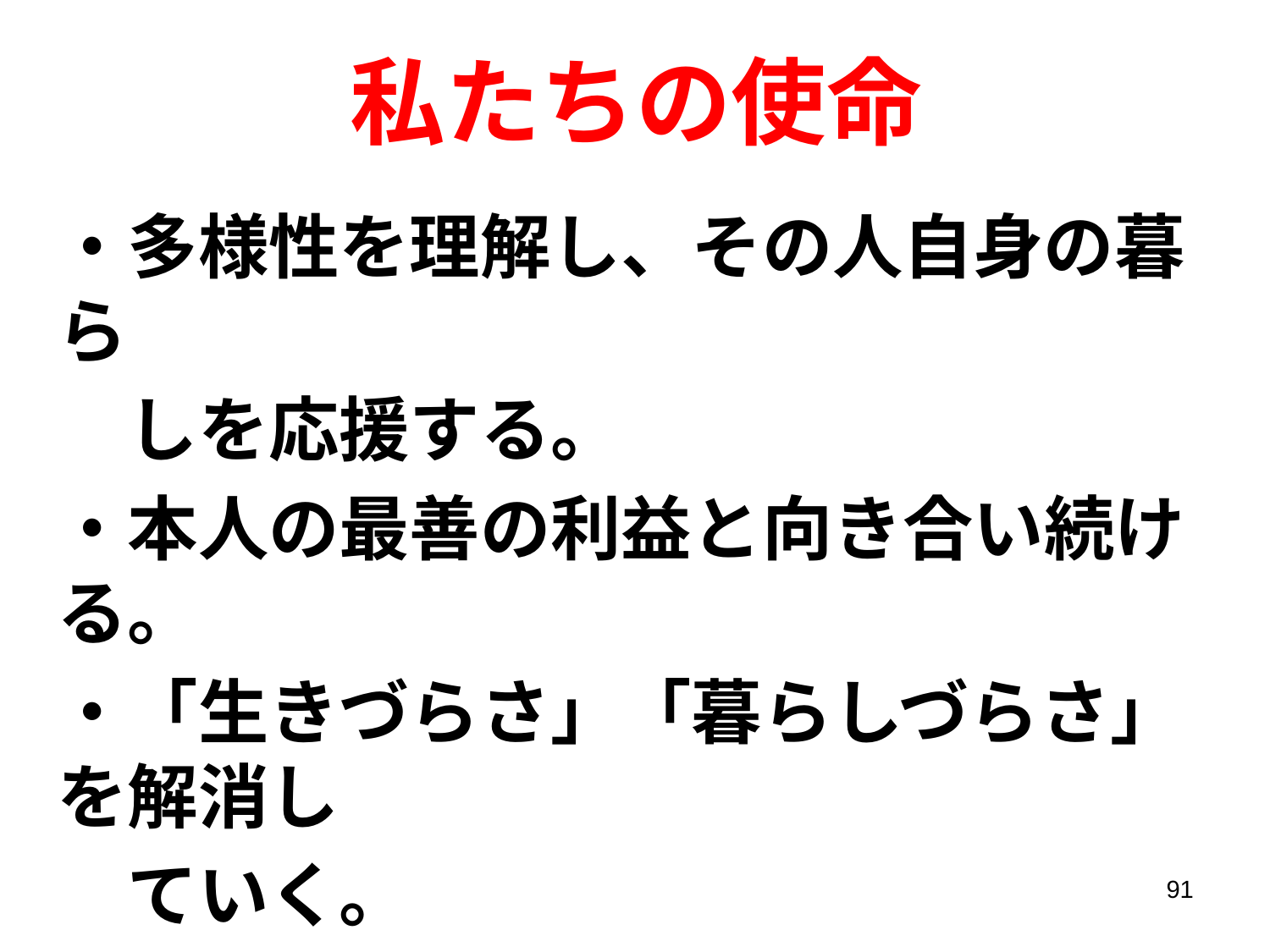

私たちの使命
・多様性を理解し、その人自身の暮ら
　しを応援する。
・本人の最善の利益と向き合い続ける。
・「生きづらさ」「暮らしづらさ」を解消し
　ていく。
・そして、すべての「命」を守り続ける。
91